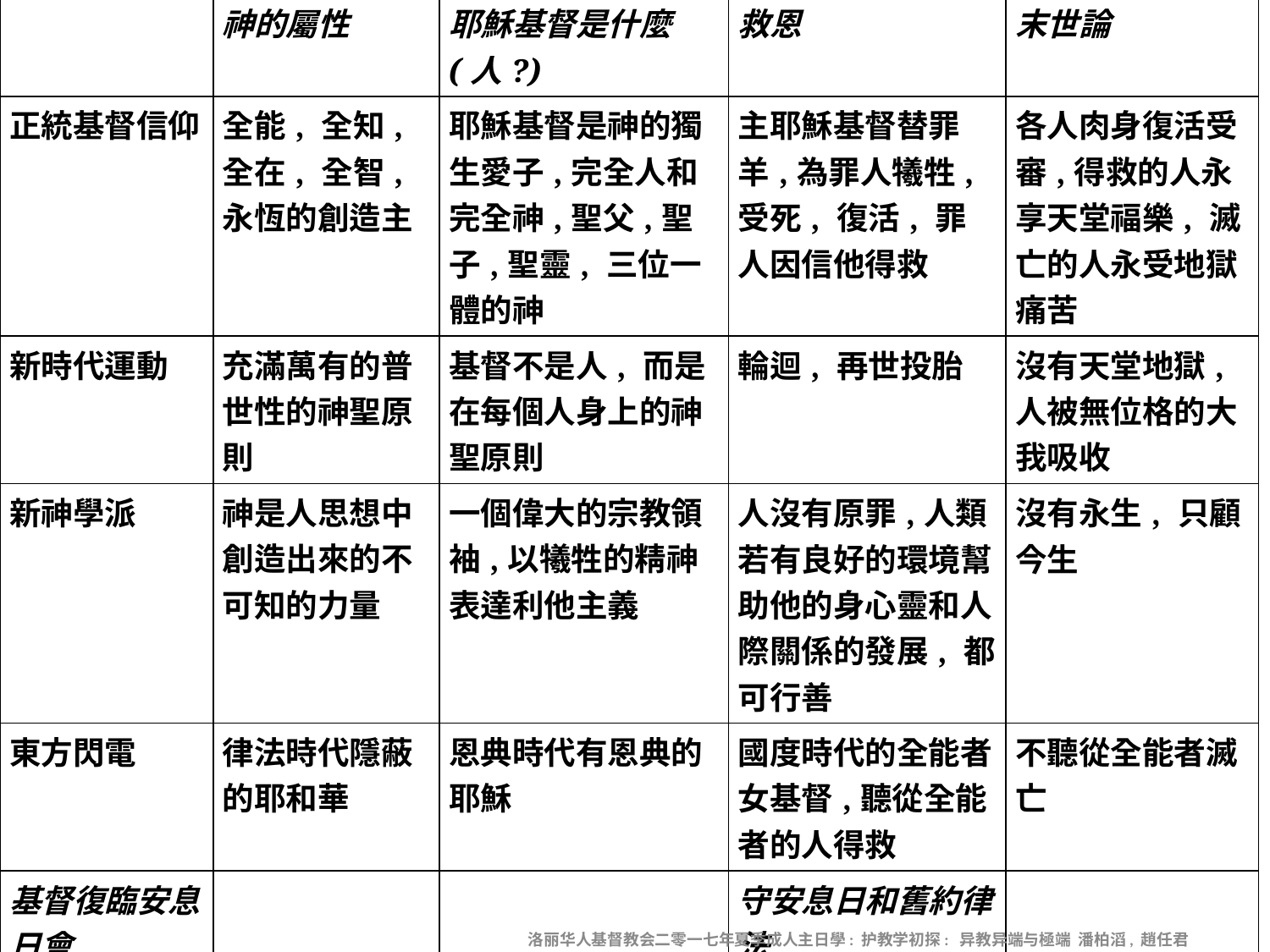

|  | 神的屬性 | 耶穌基督是什麼 (人?) | 救恩 | 末世論 |
| --- | --- | --- | --- | --- |
| 正統基督信仰 | 全能, 全知, 全在, 全智, 永恆的創造主 | 耶穌基督是神的獨生愛子,完全人和完全神,聖父,聖子,聖靈, 三位一體的神 | 主耶穌基督替罪羊,為罪人犧牲, 受死, 復活, 罪人因信他得救 | 各人肉身復活受審,得救的人永享天堂福樂, 滅亡的人永受地獄痛苦 |
| 新時代運動 | 充滿萬有的普世性的神聖原則 | 基督不是人, 而是在每個人身上的神聖原則 | 輪迴, 再世投胎 | 沒有天堂地獄, 人被無位格的大我吸收 |
| 新神學派 | 神是人思想中創造出來的不可知的力量 | 一個偉大的宗教領袖,以犧牲的精神表達利他主義 | 人沒有原罪,人類若有良好的環境幫助他的身心靈和人際關係的發展, 都可行善 | 沒有永生, 只顧今生 |
| 東方閃電 | 律法時代隱蔽的耶和華 | 恩典時代有恩典的耶穌 | 國度時代的全能者女基督,聽從全能者的人得救 | 不聽從全能者滅亡 |
| 基督復臨安息日會 |  |  | 守安息日和舊約律法 |  |
| 極端靈恩派 |  |  | 過份重視講方言和屬靈恩賜 |  |
洛丽华人基督教会二零一七年夏季成人主日學: 护教学初探:  异教异端与極端  潘柏滔, 趙任君